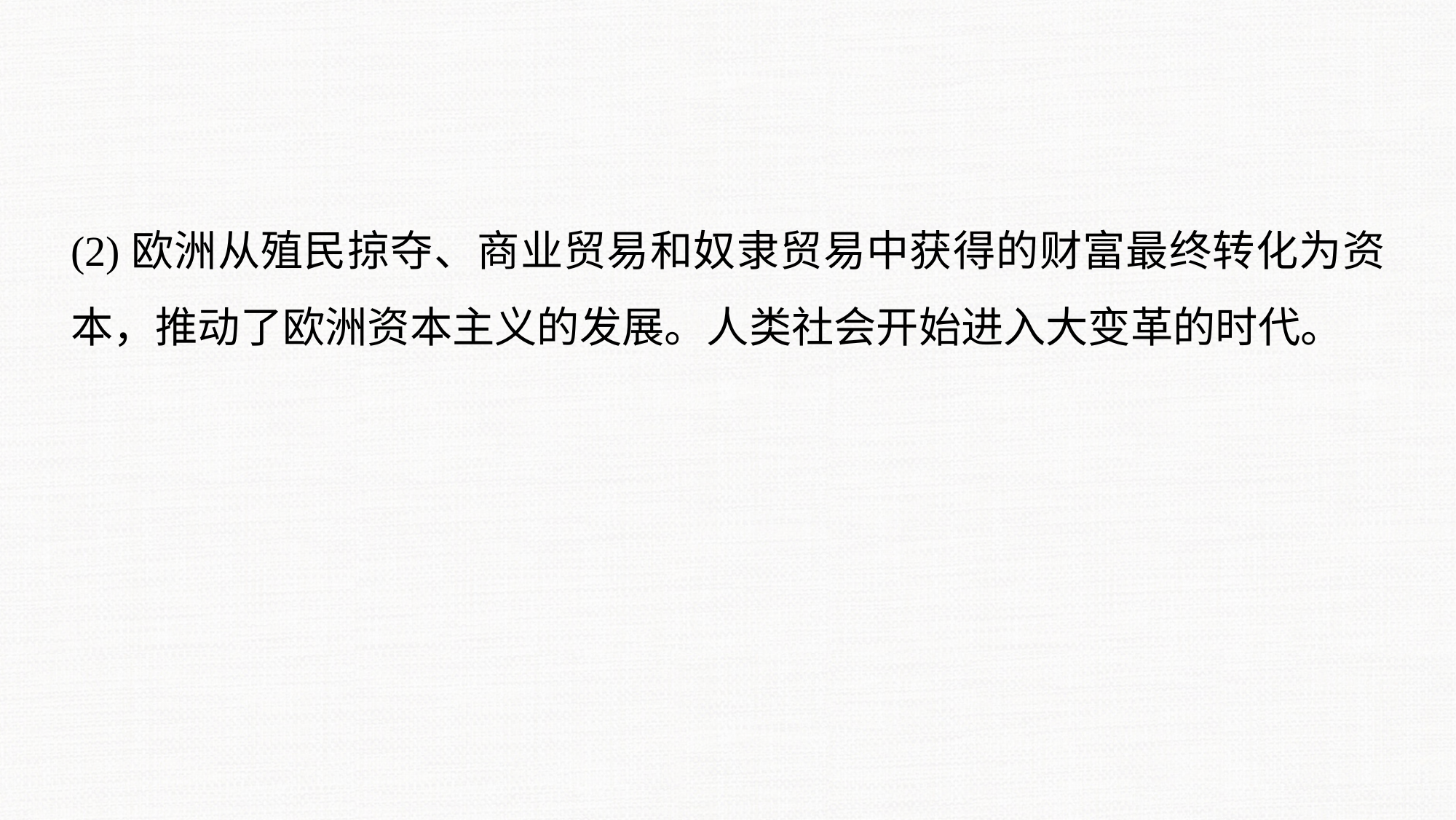

(2)欧洲从殖民掠夺、商业贸易和奴隶贸易中获得的财富最终转化为资本，推动了欧洲资本主义的发展。人类社会开始进入大变革的时代。